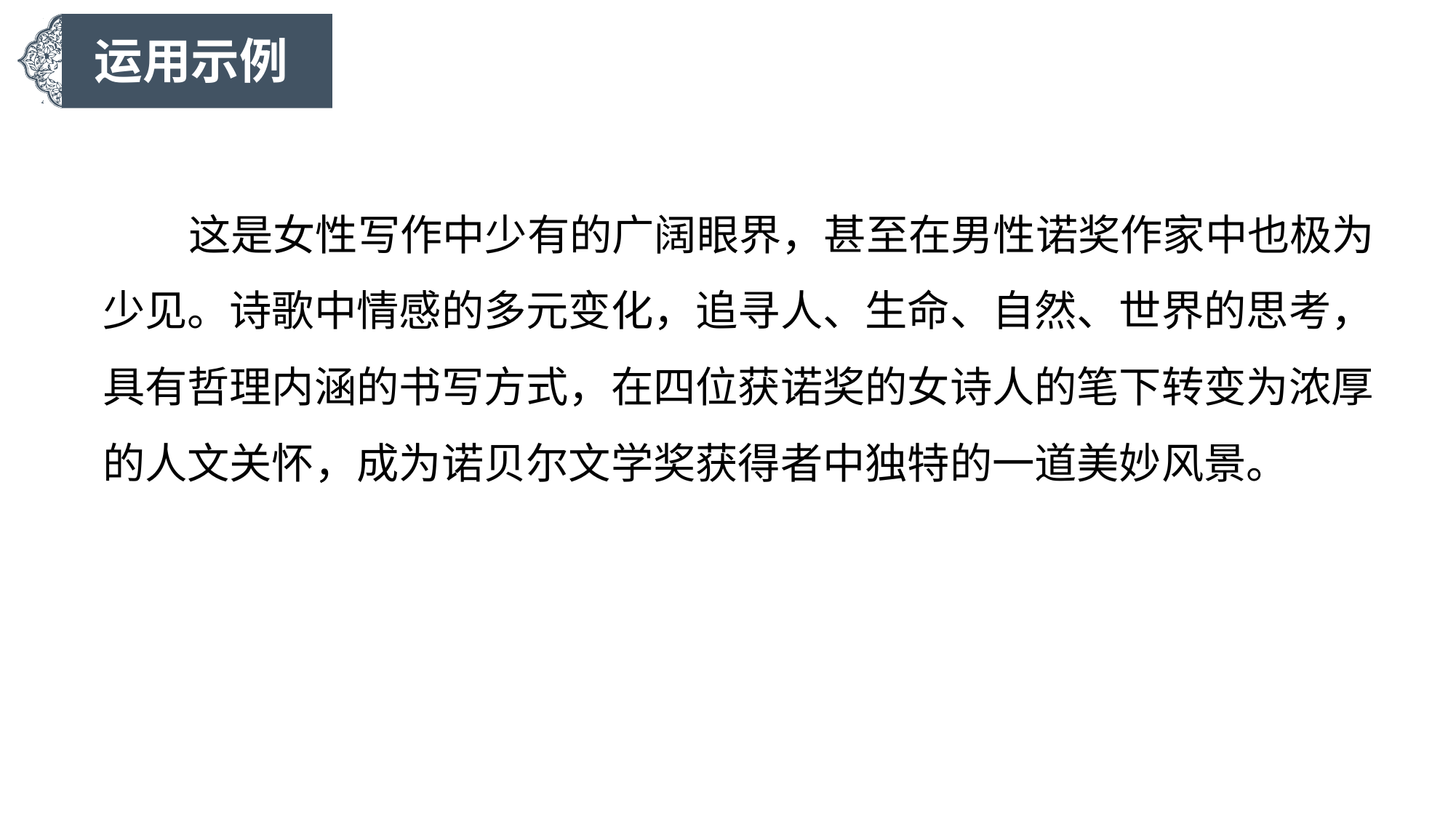

运用示例
        这是女性写作中少有的广阔眼界，甚至在男性诺奖作家中也极为少见。诗歌中情感的多元变化，追寻人、生命、自然、世界的思考，具有哲理内涵的书写方式，在四位获诺奖的女诗人的笔下转变为浓厚的人文关怀，成为诺贝尔文学奖获得者中独特的一道美妙风景。